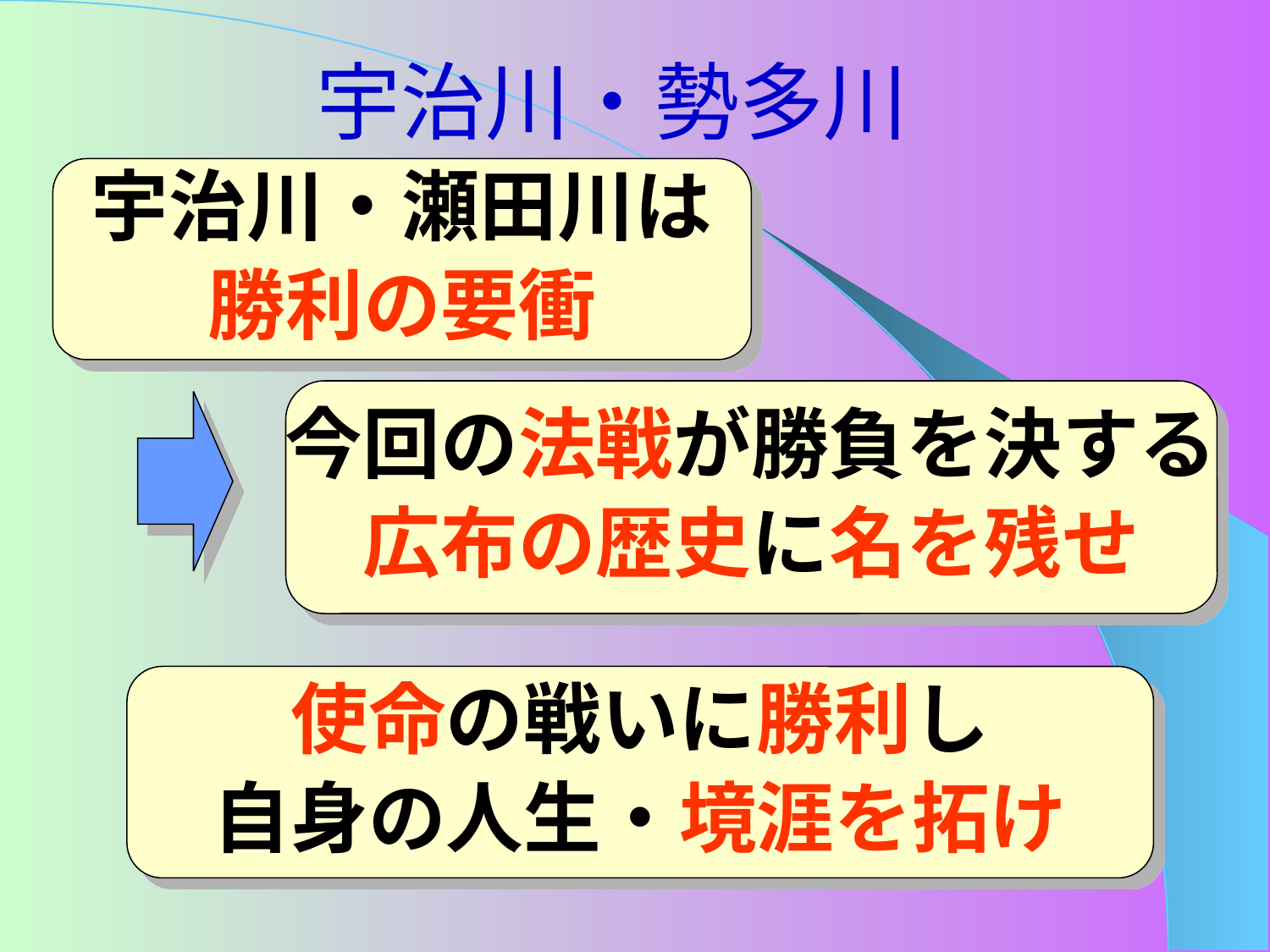

# 宇治川・勢多川
宇治川・瀬田川は
勝利の要衝
今回の法戦が勝負を決する
広布の歴史に名を残せ

使命の戦いに勝利し
自身の人生・境涯を拓け